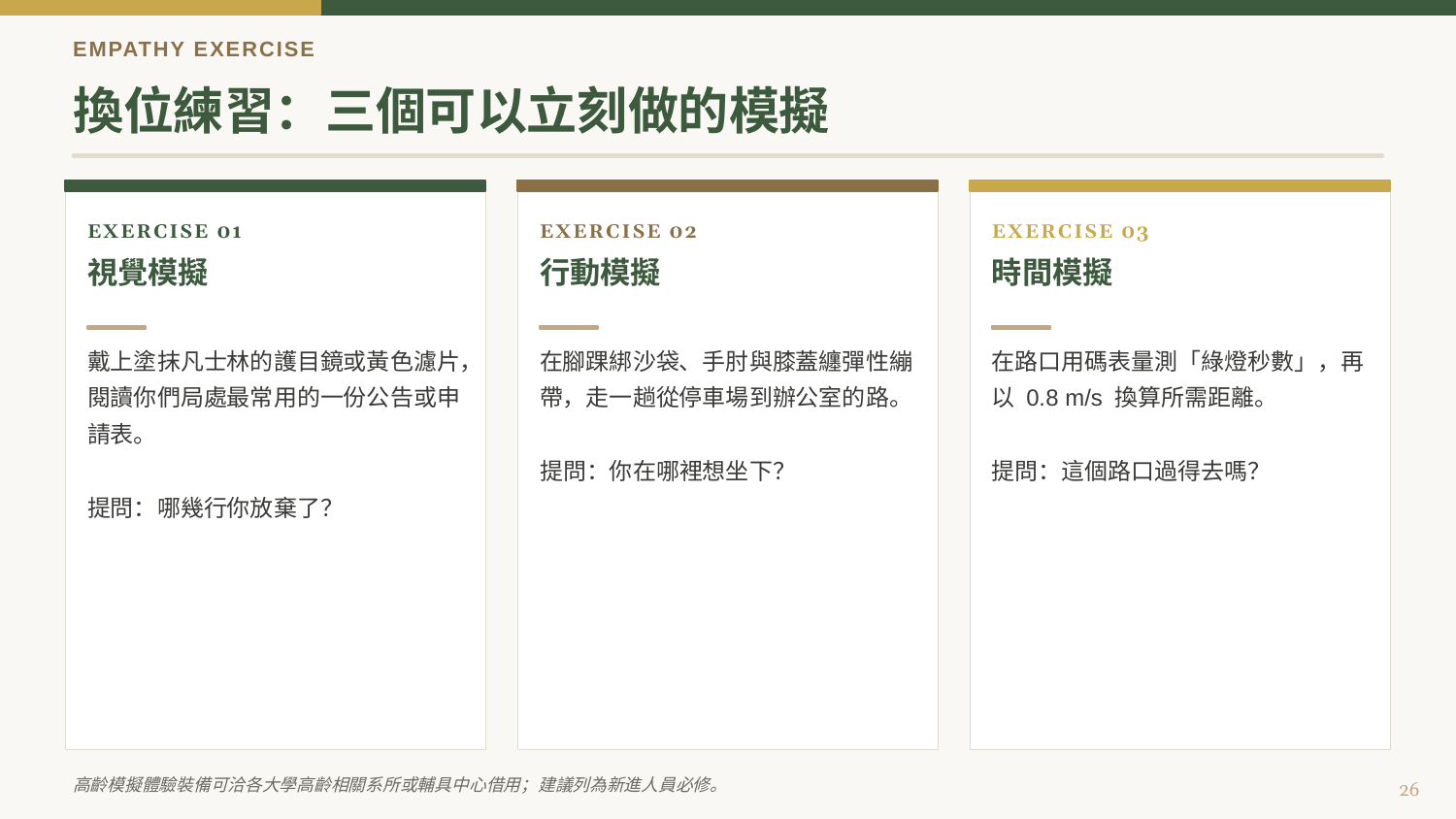

EMPATHY EXERCISE
換位練習：三個可以立刻做的模擬

EXERCISE 01
EXERCISE 02
EXERCISE 03
視覺模擬
行動模擬
時間模擬

戴上塗抹凡士林的護目鏡或黃色濾片，閱讀你們局處最常用的一份公告或申請表。

提問：哪幾行你放棄了？
在腳踝綁沙袋、手肘與膝蓋纏彈性繃帶，走一趟從停車場到辦公室的路。

提問：你在哪裡想坐下？
在路口用碼表量測「綠燈秒數」，再以 0.8 m/s 換算所需距離。

提問：這個路口過得去嗎？
高齡模擬體驗裝備可洽各大學高齡相關系所或輔具中心借用；建議列為新進人員必修。
26